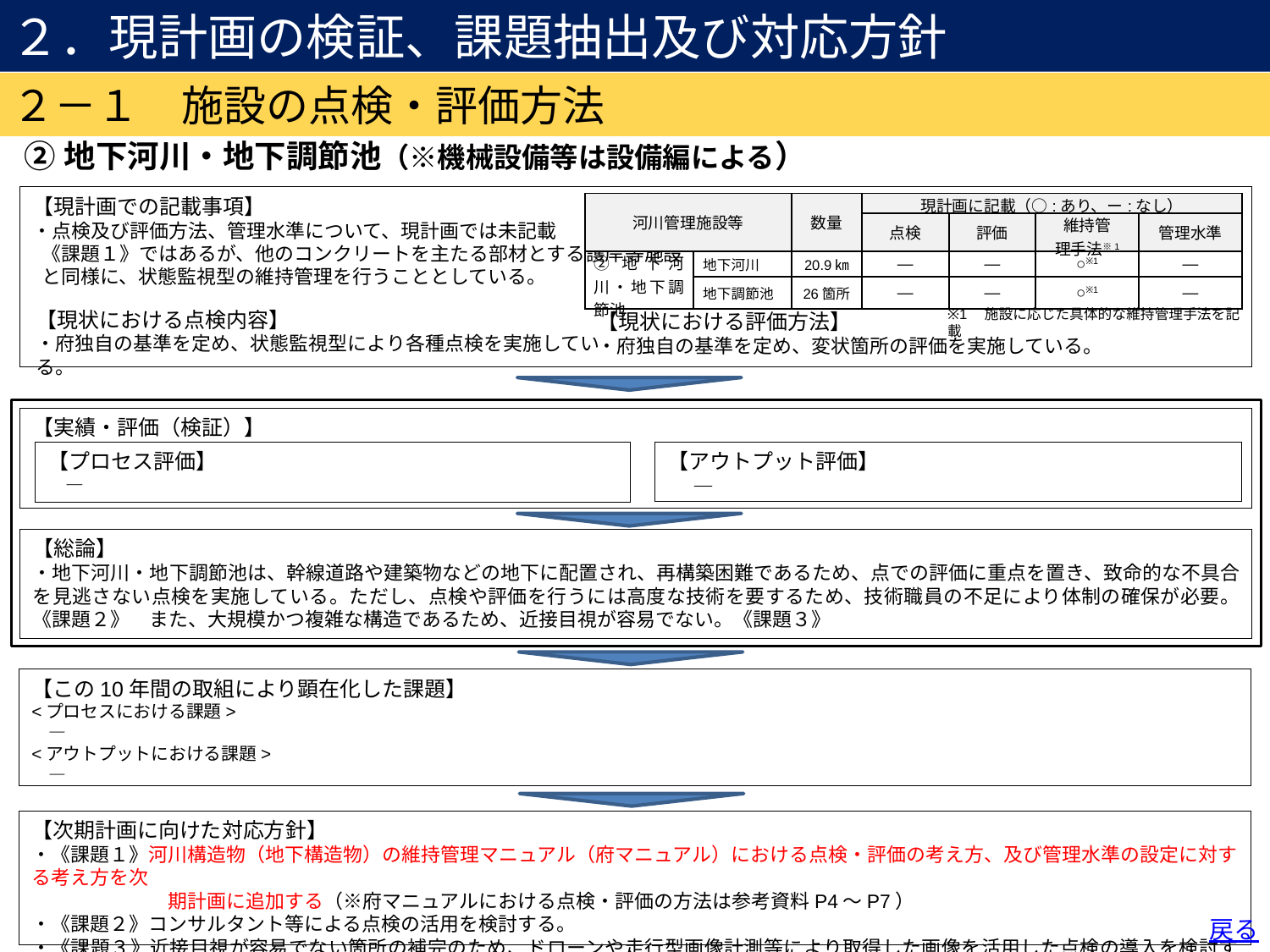

２．現計画の検証、課題抽出及び対応方針
２－１　施設の点検・評価方法
②地下河川・地下調節池（※機械設備等は設備編による）
【現計画での記載事項】
・点検及び評価方法、管理水準について、現計画では未記載
 《課題１》ではあるが、他のコンクリートを主たる部材とする護岸等施設
 と同様に、状態監視型の維持管理を行うこととしている。

| 河川管理施設等 | 河川管理施設等 | 数量 | 現計画に記載（○:あり、ー:なし） |  |  |  |
| --- | --- | --- | --- | --- | --- | --- |
|  |  |  | 点検 | 評価 | 維持管 理手法※1 | 管理水準 |
| ②地下河川・地下調節池 | 地下河川 | 20.9㎞ | ― | ― | ○※1 | ― |
|  | 地下調節池 | 26箇所 | ― | ― | ○※1 | ― |
※1　施設に応じた具体的な維持管理手法を記載
【現状における点検内容】
・府独自の基準を定め、状態監視型により各種点検を実施している。
【現状における評価方法】
・府独自の基準を定め、変状箇所の評価を実施している。

【実績・評価（検証）】
【アウトプット評価】
　 ―

【プロセス評価】
　―

【総論】
・地下河川・地下調節池は、幹線道路や建築物などの地下に配置され、再構築困難であるため、点での評価に重点を置き、致命的な不具合を見逃さない点検を実施している。ただし、点検や評価を行うには高度な技術を要するため、技術職員の不足により体制の確保が必要。《課題２》　また、大規模かつ複雑な構造であるため、近接目視が容易でない。《課題３》

【この10年間の取組により顕在化した課題】
<プロセスにおける課題>
　―
<アウトプットにおける課題>
　―

【次期計画に向けた対応方針】
・《課題１》河川構造物（地下構造物）の維持管理マニュアル（府マニュアル）における点検・評価の考え方、及び管理水準の設定に対する考え方を次
　　　　　　　期計画に追加する（※府マニュアルにおける点検・評価の方法は参考資料P4～P7）
・《課題２》コンサルタント等による点検の活用を検討する。
・《課題３》近接目視が容易でない箇所の補完のため、ドローンや走行型画像計測等により取得した画像を活用した点検の導入を検討する。
戻る